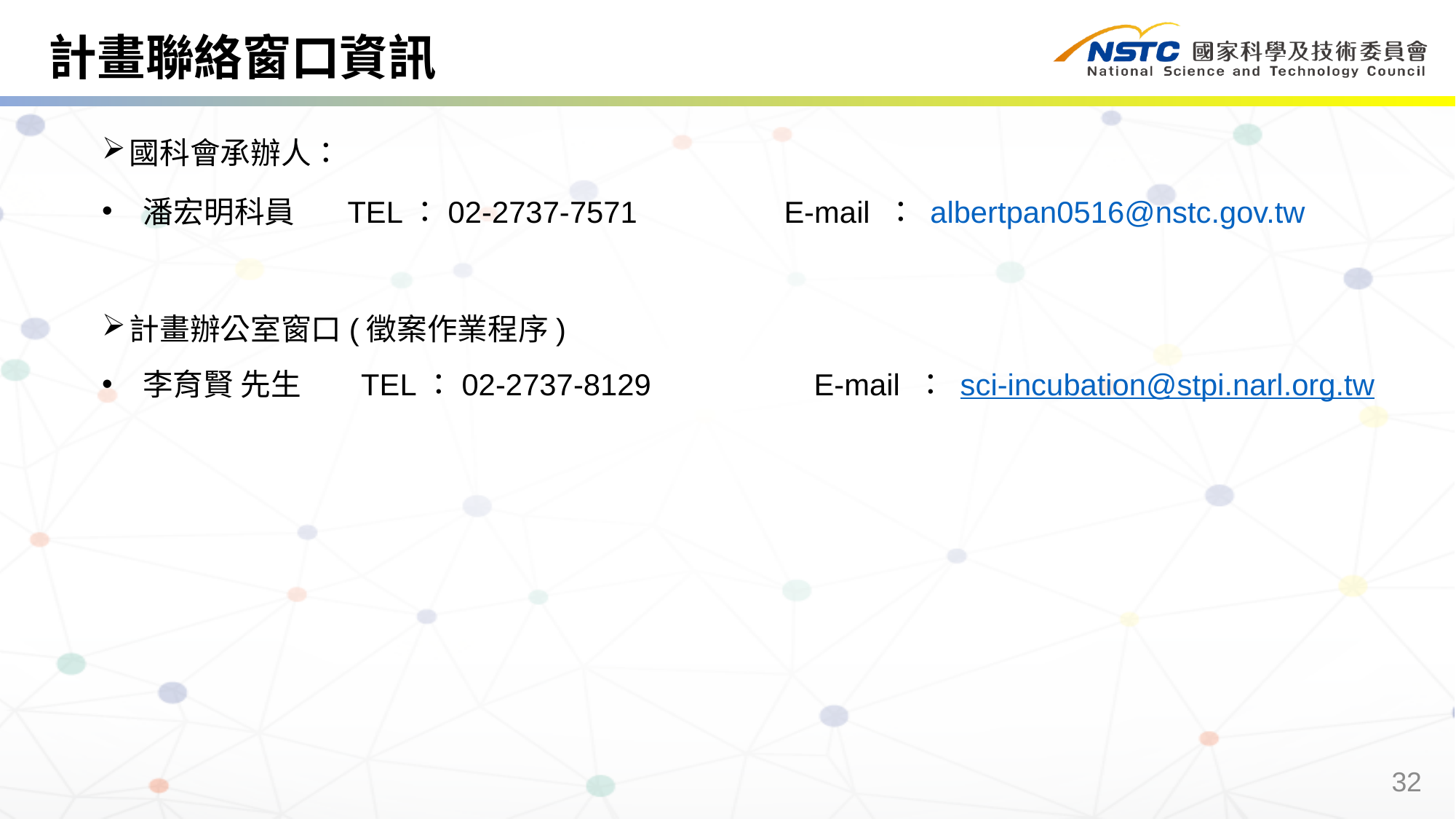

計畫聯絡窗口資訊
國科會承辦人：
 潘宏明科員	TEL：02-2737-7571           	E-mail ： albertpan0516@nstc.gov.tw

計畫辦公室窗口(徵案作業程序)
李育賢 先生 	TEL：02-2737-8129 	               E-mail ： sci-incubation@stpi.narl.org.tw

32